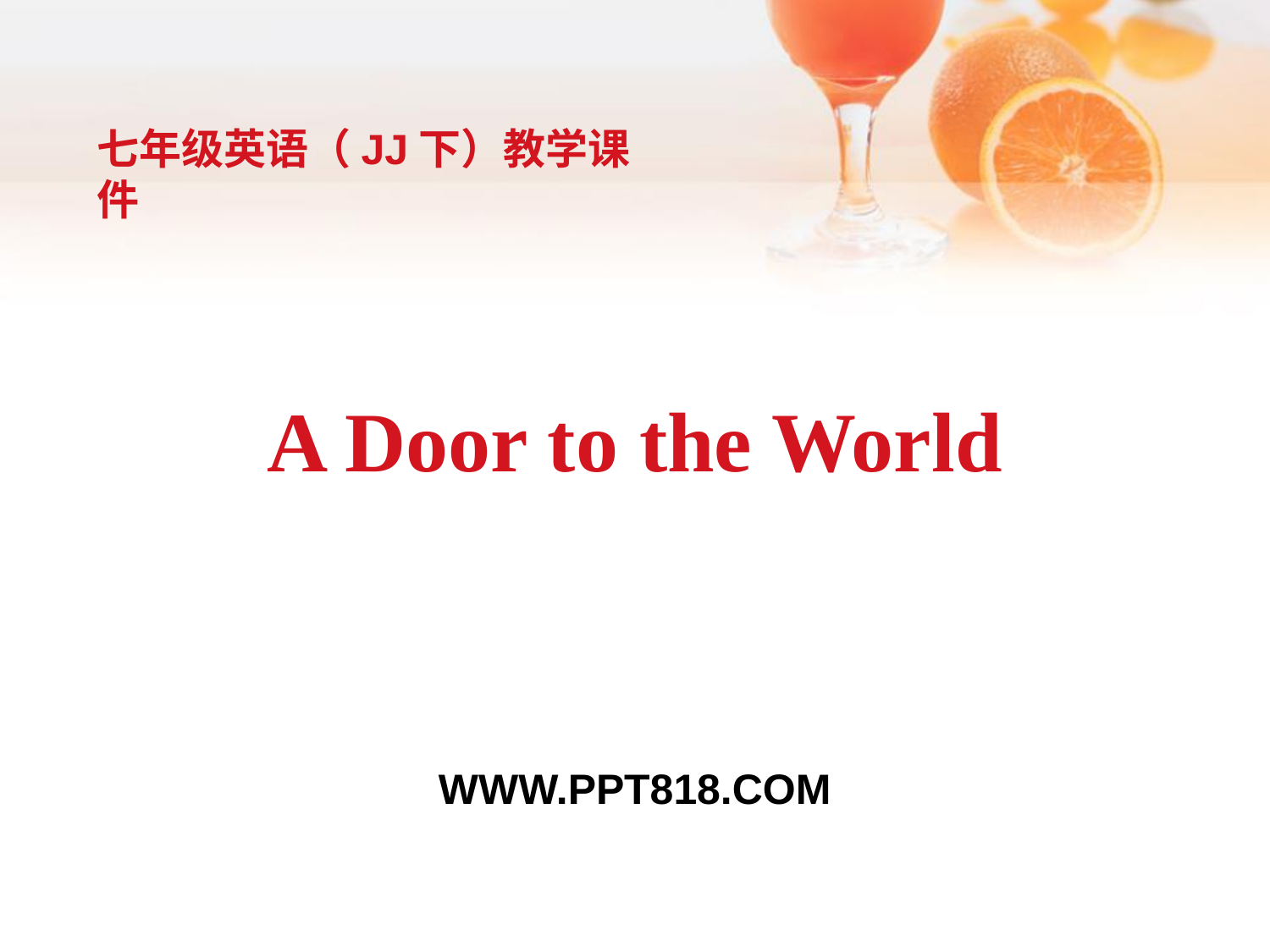

七年级英语（JJ下）教学课件
A Door to the World
WWW.PPT818.COM